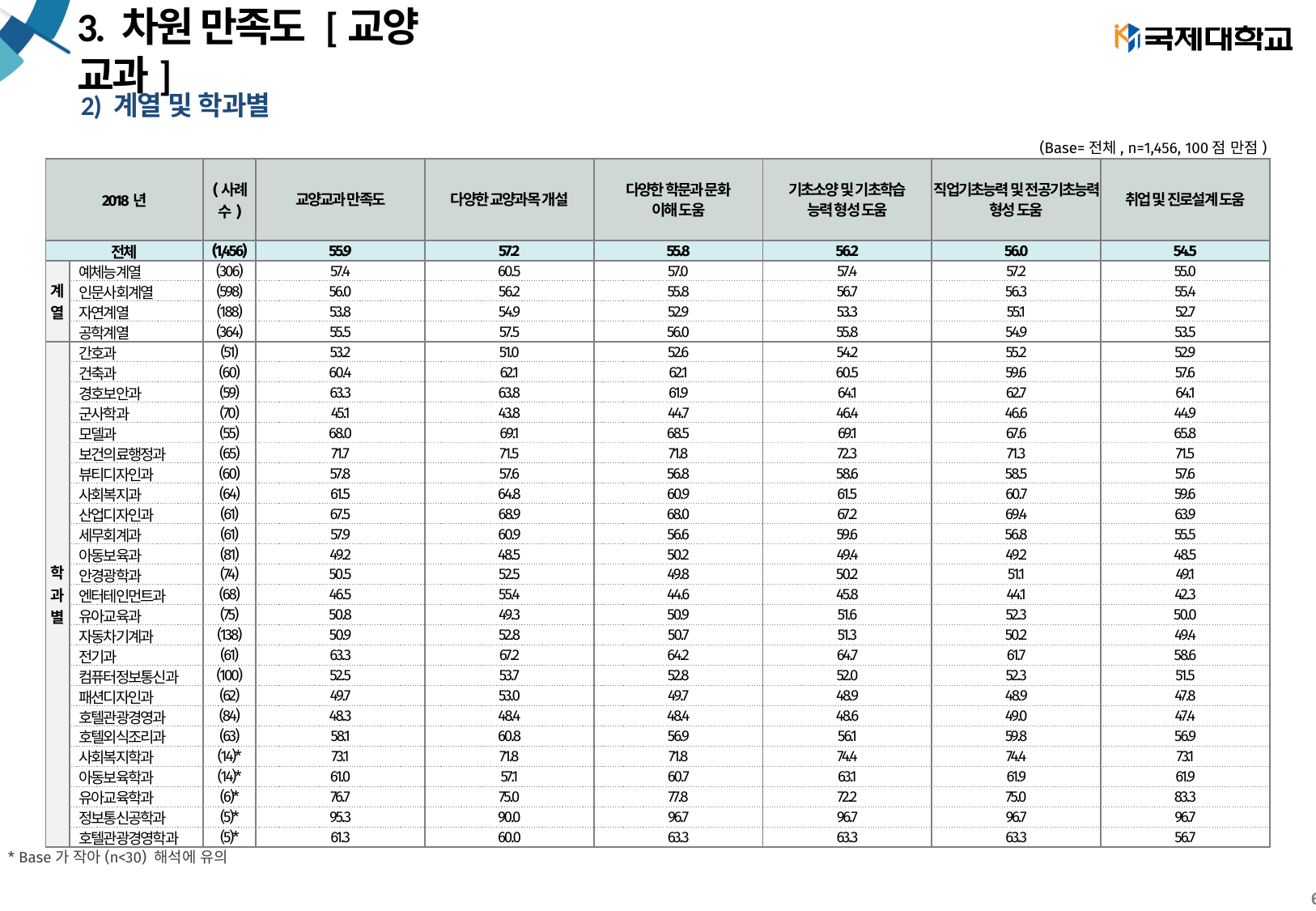

# 3. 차원 만족도 [교양 교과]
2) 계열 및 학과별
(Base=전체, n=1,456, 100점 만점)
| 2018년 |  | (사례수) | 교양교과 만족도 | 다양한 교양과목 개설 | 다양한 학문과 문화 이해 도움 | 기초소양 및 기초학습 능력 형성 도움 | 직업기초능력 및 전공기초능력 형성 도움 | 취업 및 진로설계 도움 |
| --- | --- | --- | --- | --- | --- | --- | --- | --- |
| 전체 |  | (1,456) | 55.9 | 57.2 | 55.8 | 56.2 | 56.0 | 54.5 |
| 계 열 | 예체능계열 | (306) | 57.4 | 60.5 | 57.0 | 57.4 | 57.2 | 55.0 |
|  | 인문사회계열 | (598) | 56.0 | 56.2 | 55.8 | 56.7 | 56.3 | 55.4 |
|  | 자연계열 | (188) | 53.8 | 54.9 | 52.9 | 53.3 | 55.1 | 52.7 |
|  | 공학계열 | (364) | 55.5 | 57.5 | 56.0 | 55.8 | 54.9 | 53.5 |
| 학 과 별 | 간호과 | (51) | 53.2 | 51.0 | 52.6 | 54.2 | 55.2 | 52.9 |
|  | 건축과 | (60) | 60.4 | 62.1 | 62.1 | 60.5 | 59.6 | 57.6 |
|  | 경호보안과 | (59) | 63.3 | 63.8 | 61.9 | 64.1 | 62.7 | 64.1 |
|  | 군사학과 | (70) | 45.1 | 43.8 | 44.7 | 46.4 | 46.6 | 44.9 |
|  | 모델과 | (55) | 68.0 | 69.1 | 68.5 | 69.1 | 67.6 | 65.8 |
|  | 보건의료행정과 | (65) | 71.7 | 71.5 | 71.8 | 72.3 | 71.3 | 71.5 |
|  | 뷰티디자인과 | (60) | 57.8 | 57.6 | 56.8 | 58.6 | 58.5 | 57.6 |
|  | 사회복지과 | (64) | 61.5 | 64.8 | 60.9 | 61.5 | 60.7 | 59.6 |
|  | 산업디자인과 | (61) | 67.5 | 68.9 | 68.0 | 67.2 | 69.4 | 63.9 |
|  | 세무회계과 | (61) | 57.9 | 60.9 | 56.6 | 59.6 | 56.8 | 55.5 |
|  | 아동보육과 | (81) | 49.2 | 48.5 | 50.2 | 49.4 | 49.2 | 48.5 |
|  | 안경광학과 | (74) | 50.5 | 52.5 | 49.8 | 50.2 | 51.1 | 49.1 |
|  | 엔터테인먼트과 | (68) | 46.5 | 55.4 | 44.6 | 45.8 | 44.1 | 42.3 |
|  | 유아교육과 | (75) | 50.8 | 49.3 | 50.9 | 51.6 | 52.3 | 50.0 |
|  | 자동차기계과 | (138) | 50.9 | 52.8 | 50.7 | 51.3 | 50.2 | 49.4 |
|  | 전기과 | (61) | 63.3 | 67.2 | 64.2 | 64.7 | 61.7 | 58.6 |
|  | 컴퓨터정보통신과 | (100) | 52.5 | 53.7 | 52.8 | 52.0 | 52.3 | 51.5 |
|  | 패션디자인과 | (62) | 49.7 | 53.0 | 49.7 | 48.9 | 48.9 | 47.8 |
|  | 호텔관광경영과 | (84) | 48.3 | 48.4 | 48.4 | 48.6 | 49.0 | 47.4 |
|  | 호텔외식조리과 | (63) | 58.1 | 60.8 | 56.9 | 56.1 | 59.8 | 56.9 |
|  | 사회복지학과 | (14)\* | 73.1 | 71.8 | 71.8 | 74.4 | 74.4 | 73.1 |
|  | 아동보육학과 | (14)\* | 61.0 | 57.1 | 60.7 | 63.1 | 61.9 | 61.9 |
|  | 유아교육학과 | (6)\* | 76.7 | 75.0 | 77.8 | 72.2 | 75.0 | 83.3 |
|  | 정보통신공학과 | (5)\* | 95.3 | 90.0 | 96.7 | 96.7 | 96.7 | 96.7 |
|  | 호텔관광경영학과 | (5)\* | 61.3 | 60.0 | 63.3 | 63.3 | 63.3 | 56.7 |
* Base가 작아(n<30) 해석에 유의